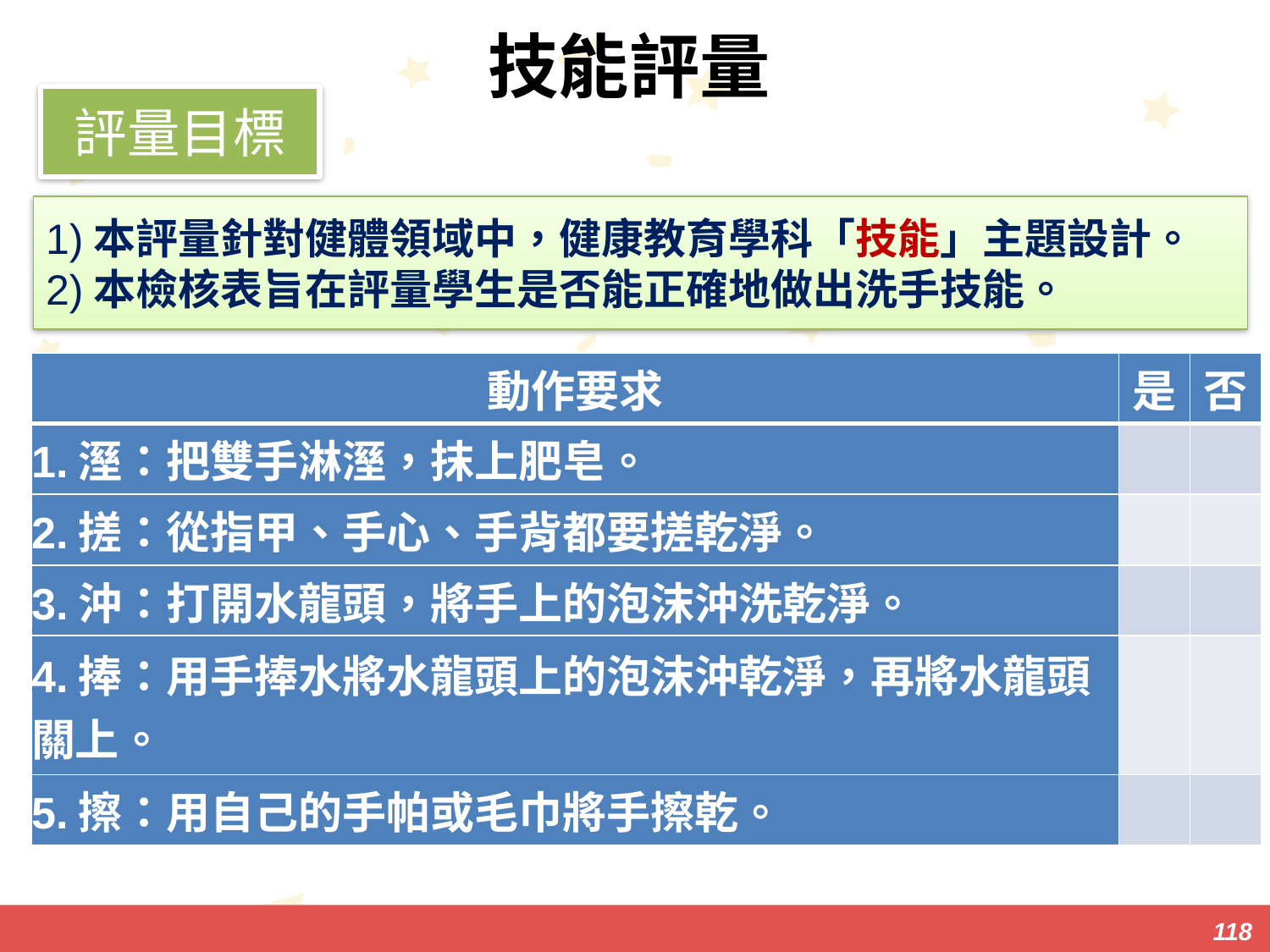

技能評量
評量目標
1)本評量針對健體領域中，健康教育學科「技能」主題設計。
2)本檢核表旨在評量學生是否能正確地做出洗手技能。
| 動作要求 | 是 | 否 |
| --- | --- | --- |
| 1.溼：把雙手淋溼，抹上肥皂。 |  |  |
| 2.搓：從指甲、手心、手背都要搓乾淨。 |  |  |
| 3.沖：打開水龍頭，將手上的泡沫沖洗乾淨。 |  |  |
| 4.捧：用手捧水將水龍頭上的泡沫沖乾淨，再將水龍頭關上。 |  |  |
| 5.擦：用自己的手帕或毛巾將手擦乾。 |  |  |
118